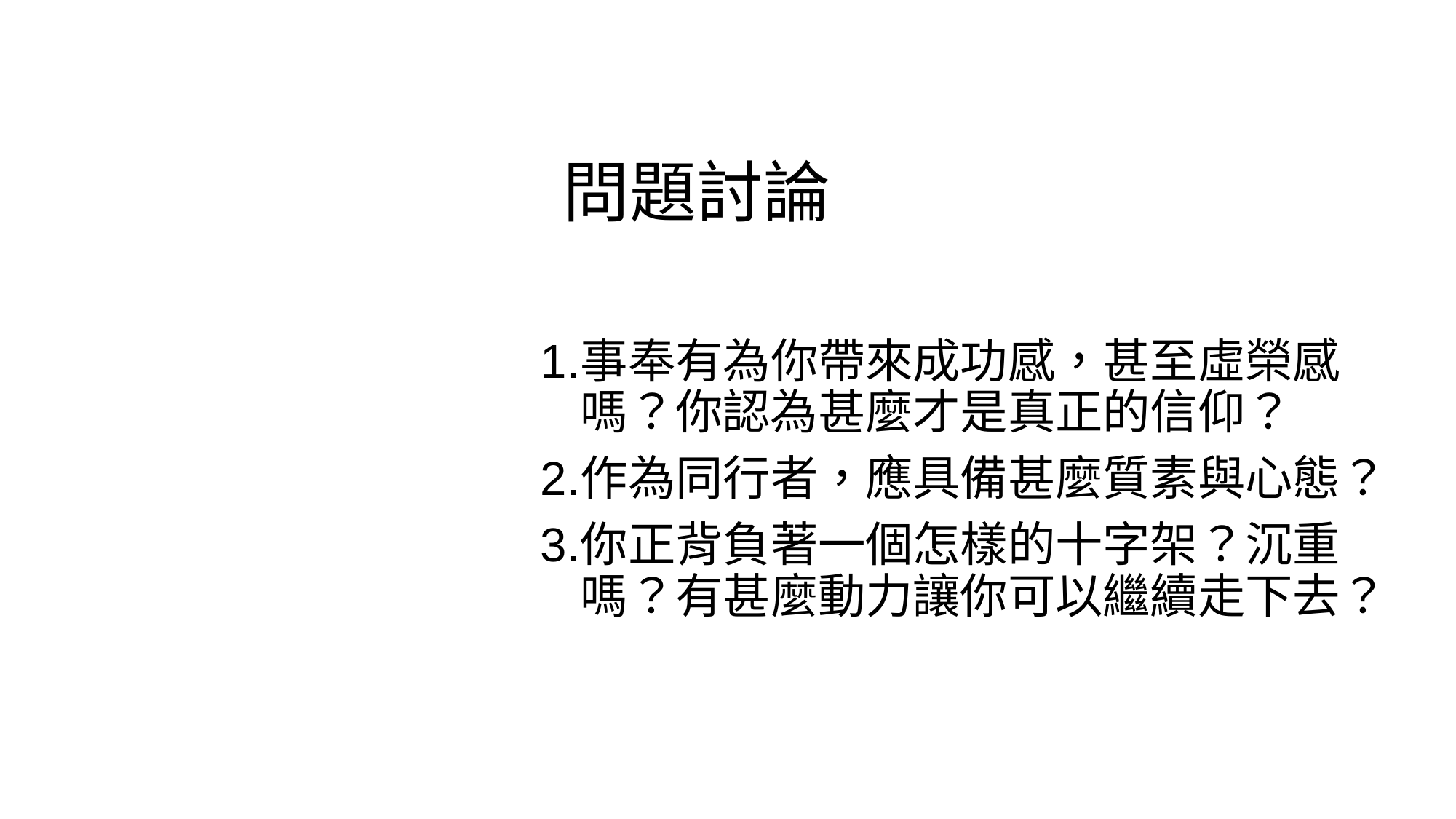

# 問題討論
事奉有為你帶來成功感，甚至虛榮感嗎？你認為甚麼才是真正的信仰？
作為同行者，應具備甚麼質素與心態？
你正背負著一個怎樣的十字架？沉重嗎？有甚麼動力讓你可以繼續走下去？